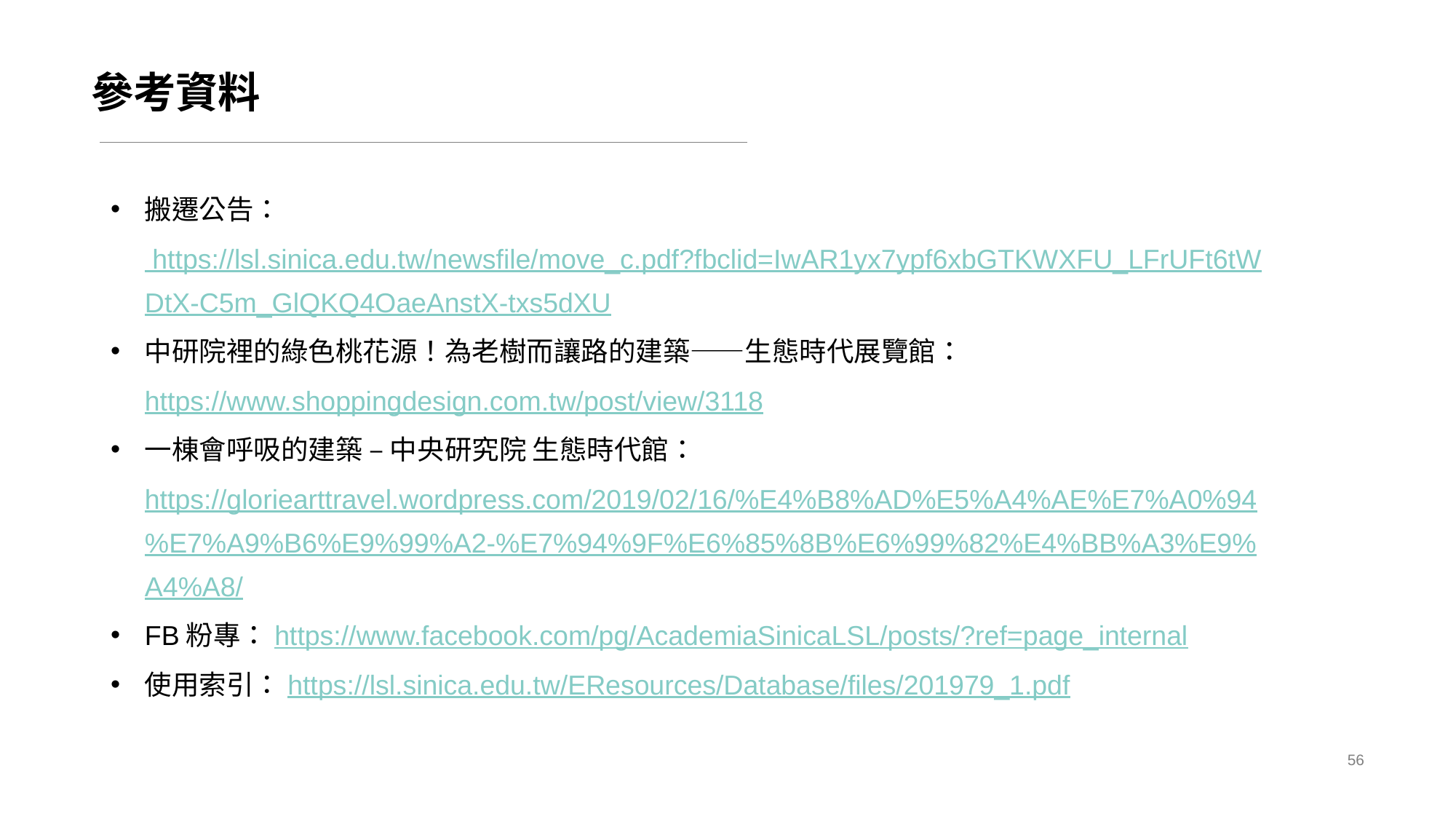

# 參考資料
搬遷公告： https://lsl.sinica.edu.tw/newsfile/move_c.pdf?fbclid=IwAR1yx7ypf6xbGTKWXFU_LFrUFt6tWDtX-C5m_GlQKQ4OaeAnstX-txs5dXU
中研院裡的綠色桃花源！為老樹而讓路的建築——生態時代展覽館：https://www.shoppingdesign.com.tw/post/view/3118
一棟會呼吸的建築 – 中央研究院 生態時代館：https://gloriearttravel.wordpress.com/2019/02/16/%E4%B8%AD%E5%A4%AE%E7%A0%94%E7%A9%B6%E9%99%A2-%E7%94%9F%E6%85%8B%E6%99%82%E4%BB%A3%E9%A4%A8/
FB粉專：https://www.facebook.com/pg/AcademiaSinicaLSL/posts/?ref=page_internal
使用索引：https://lsl.sinica.edu.tw/EResources/Database/files/201979_1.pdf
56